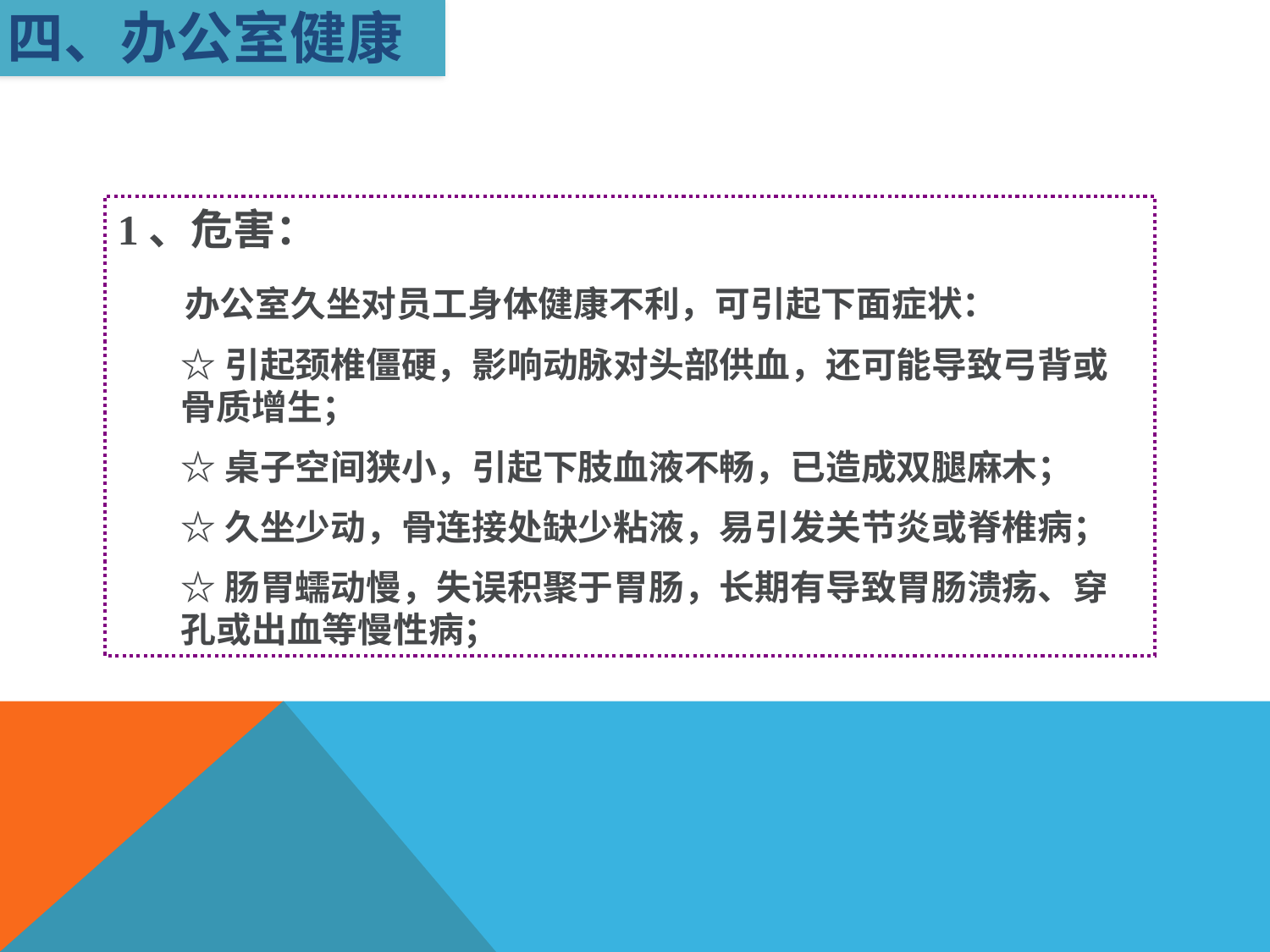

四、办公室健康

1、危害：
      办公室久坐对员工身体健康不利，可引起下面症状：
☆引起颈椎僵硬，影响动脉对头部供血，还可能导致弓背或骨质增生；
☆桌子空间狭小，引起下肢血液不畅，已造成双腿麻木；
☆久坐少动，骨连接处缺少粘液，易引发关节炎或脊椎病；
☆肠胃蠕动慢，失误积聚于胃肠，长期有导致胃肠溃疡、穿孔或出血等慢性病；